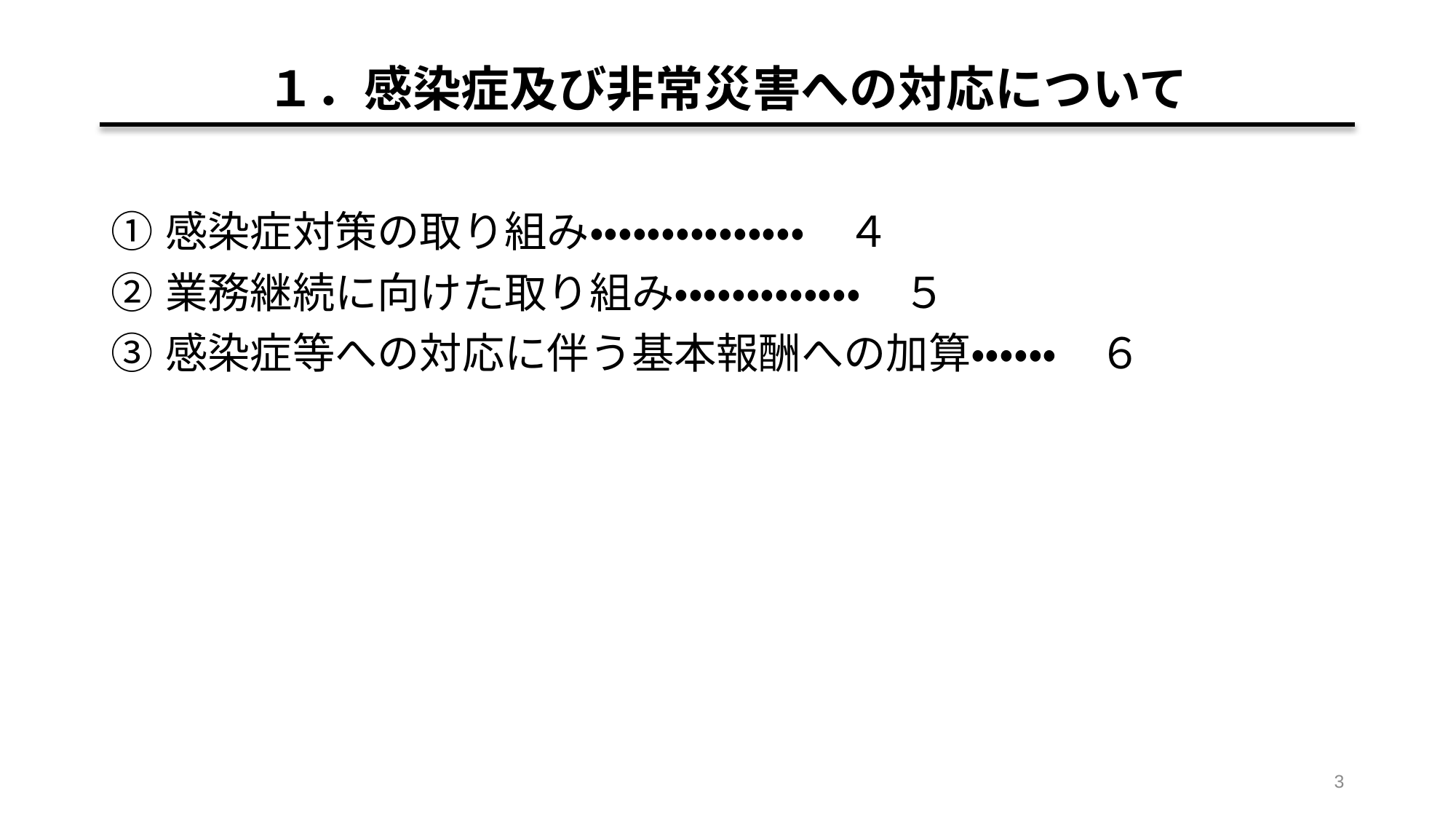

# １．感染症及び非常災害への対応について
感染症対策の取り組み・・・・・・・・・・・・・・・　４
業務継続に向けた取り組み・・・・・・・・・・・・・　５
感染症等への対応に伴う基本報酬への加算・・・・・・　６

3